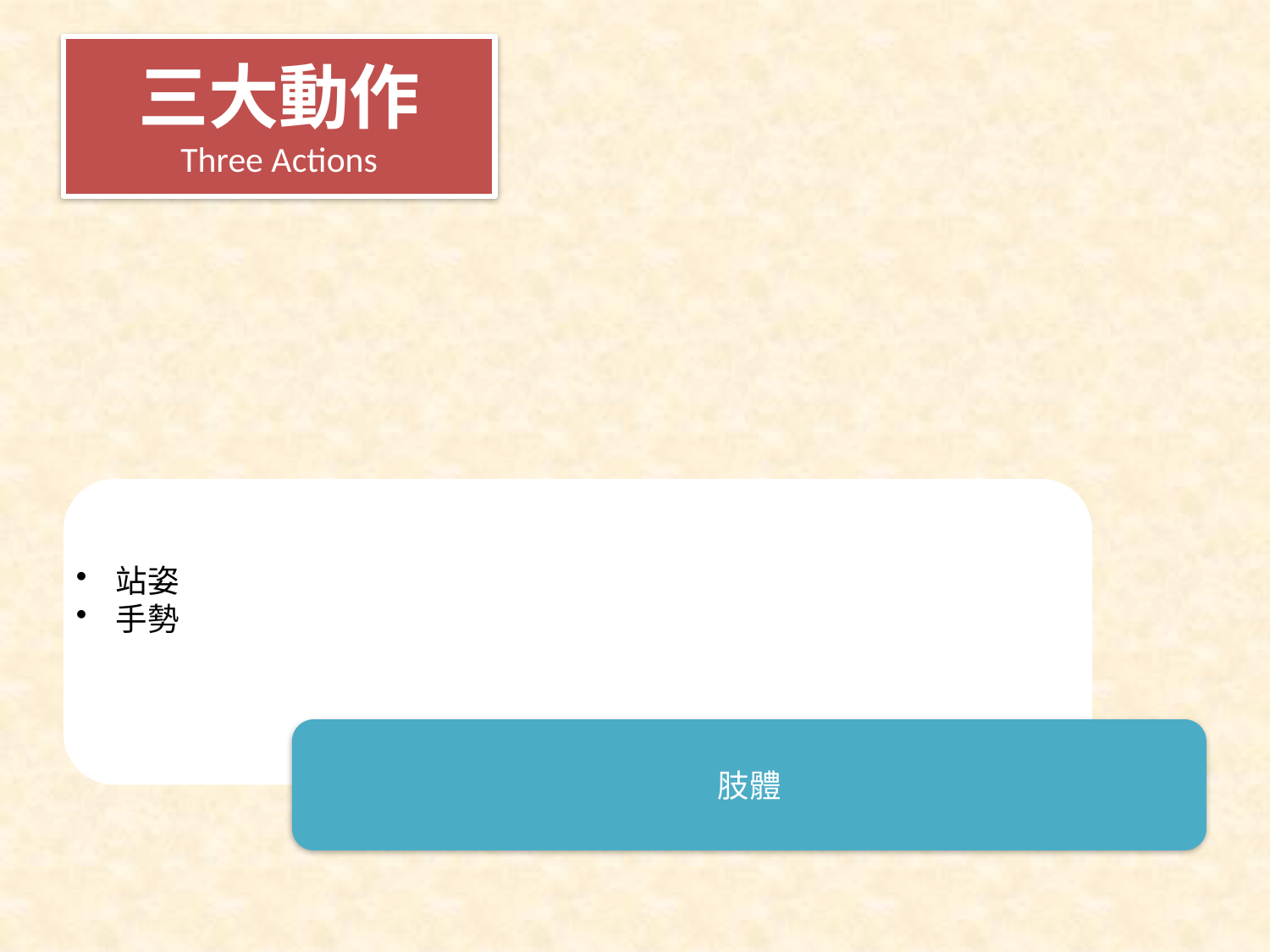

三大動作
Three Actions
#
肢體
站姿
手勢